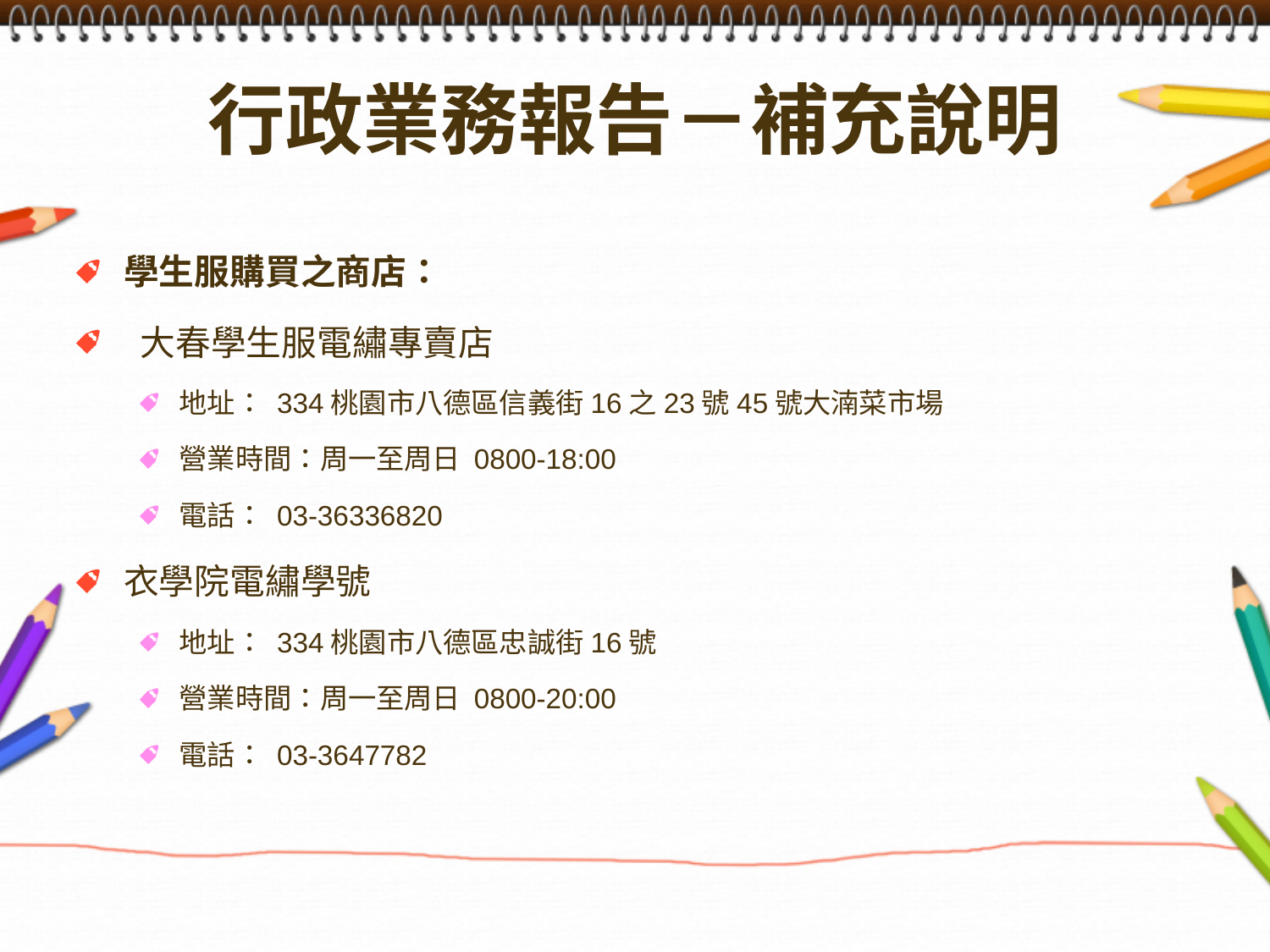

# 行政業務報告－補充說明
學生服購買之商店：
 大春學生服電繡專賣店
地址： 334桃園市八德區信義街16之23號45號大湳菜市場
營業時間：周一至周日 0800-18:00
電話： 03-36336820
衣學院電繡學號
地址： 334桃園市八德區忠誠街16號
營業時間：周一至周日 0800-20:00
電話： 03-3647782